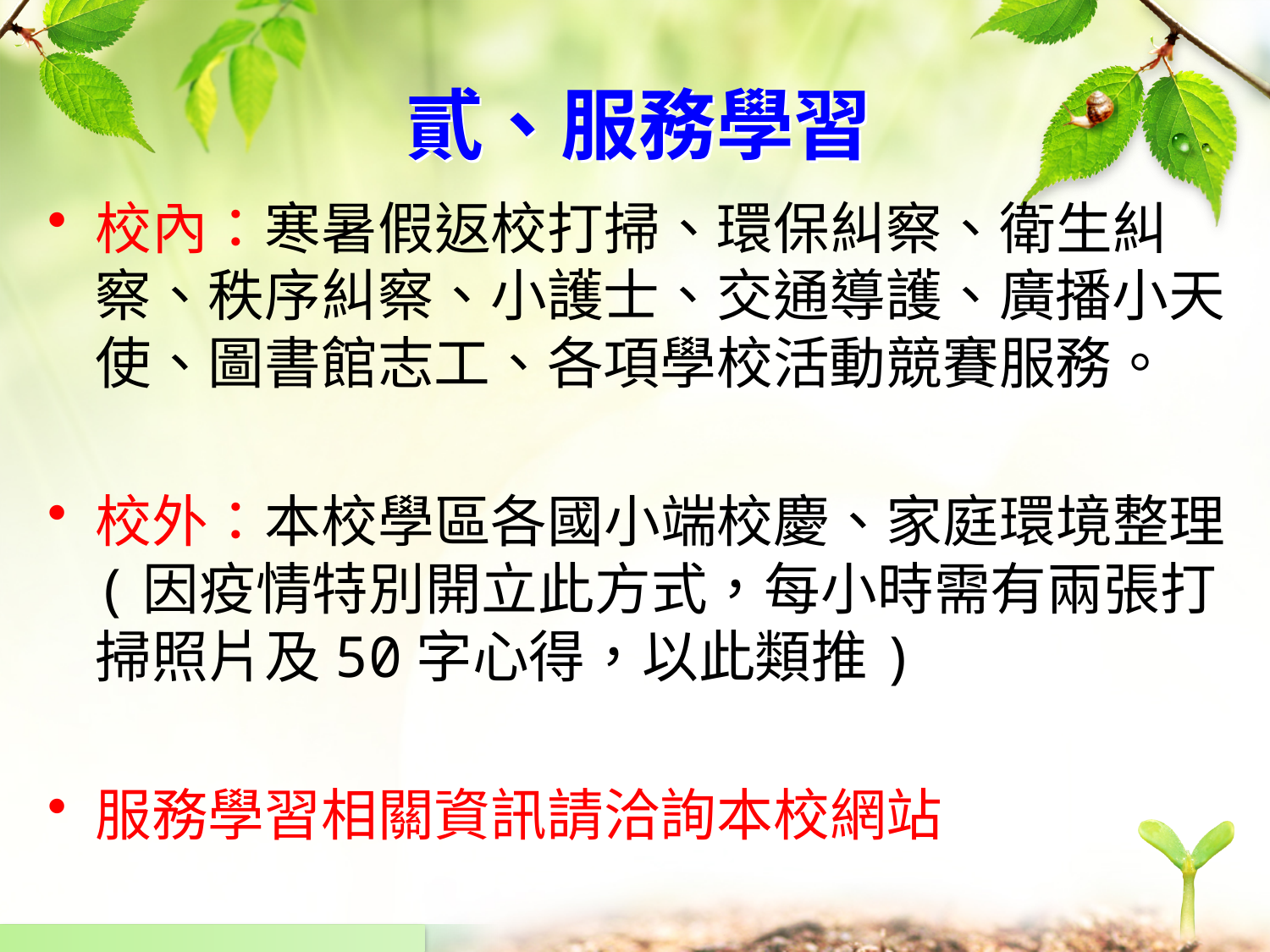

# 貳、服務學習
校內：寒暑假返校打掃、環保糾察、衛生糾察、秩序糾察、小護士、交通導護、廣播小天使、圖書館志工、各項學校活動競賽服務。

校外：本校學區各國小端校慶、家庭環境整理(因疫情特別開立此方式，每小時需有兩張打掃照片及50字心得，以此類推)

服務學習相關資訊請洽詢本校網站